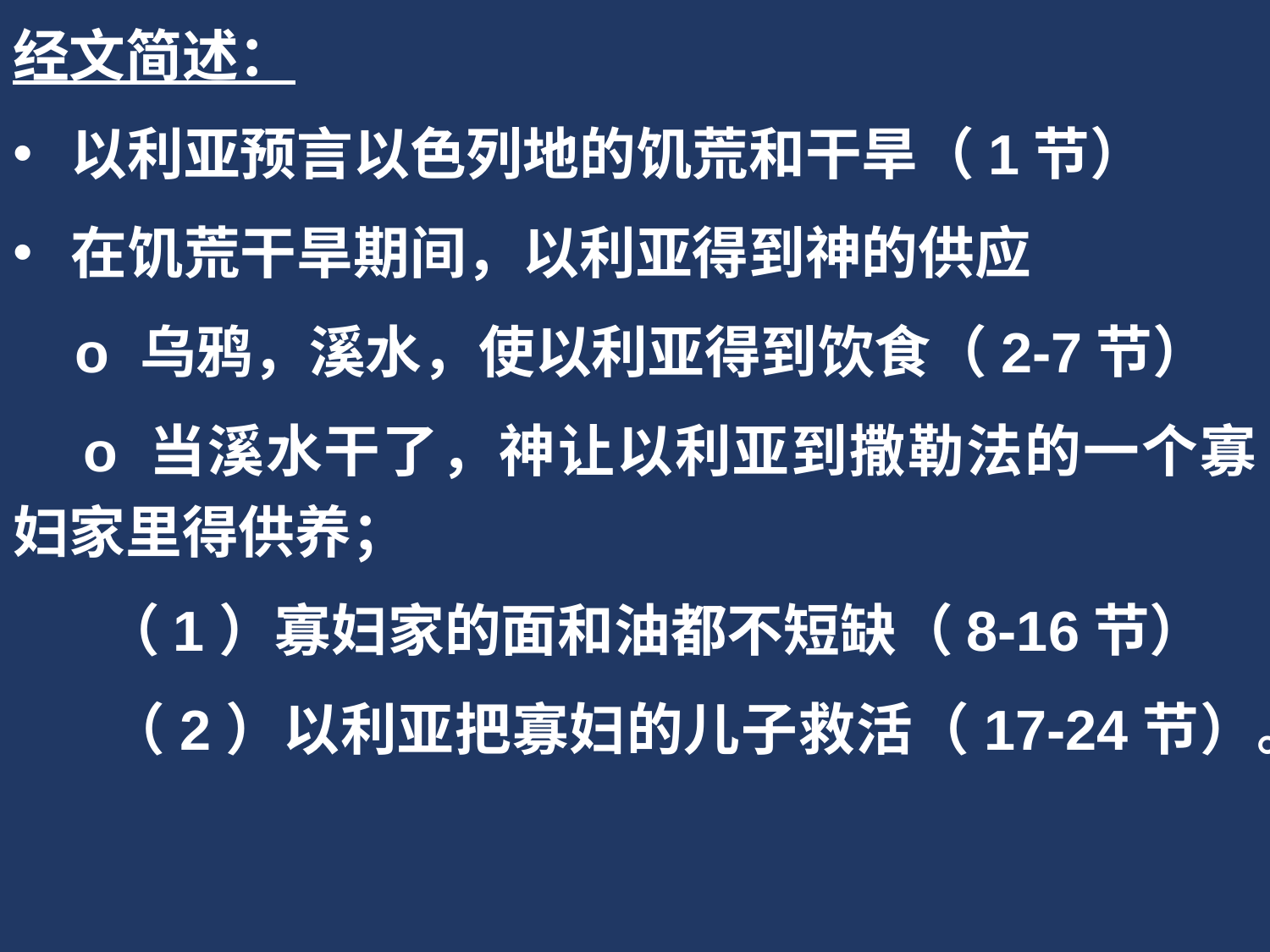

经文简述：
 以利亚预言以色列地的饥荒和干旱（1节）
 在饥荒干旱期间，以利亚得到神的供应
    o 	乌鸦，溪水，使以利亚得到饮食（2-7节）
    o	当溪水干了，神让以利亚到撒勒法的一个寡妇家里得供养；
      （1）寡妇家的面和油都不短缺（8-16节）
      （2）以利亚把寡妇的儿子救活（17-24节）。